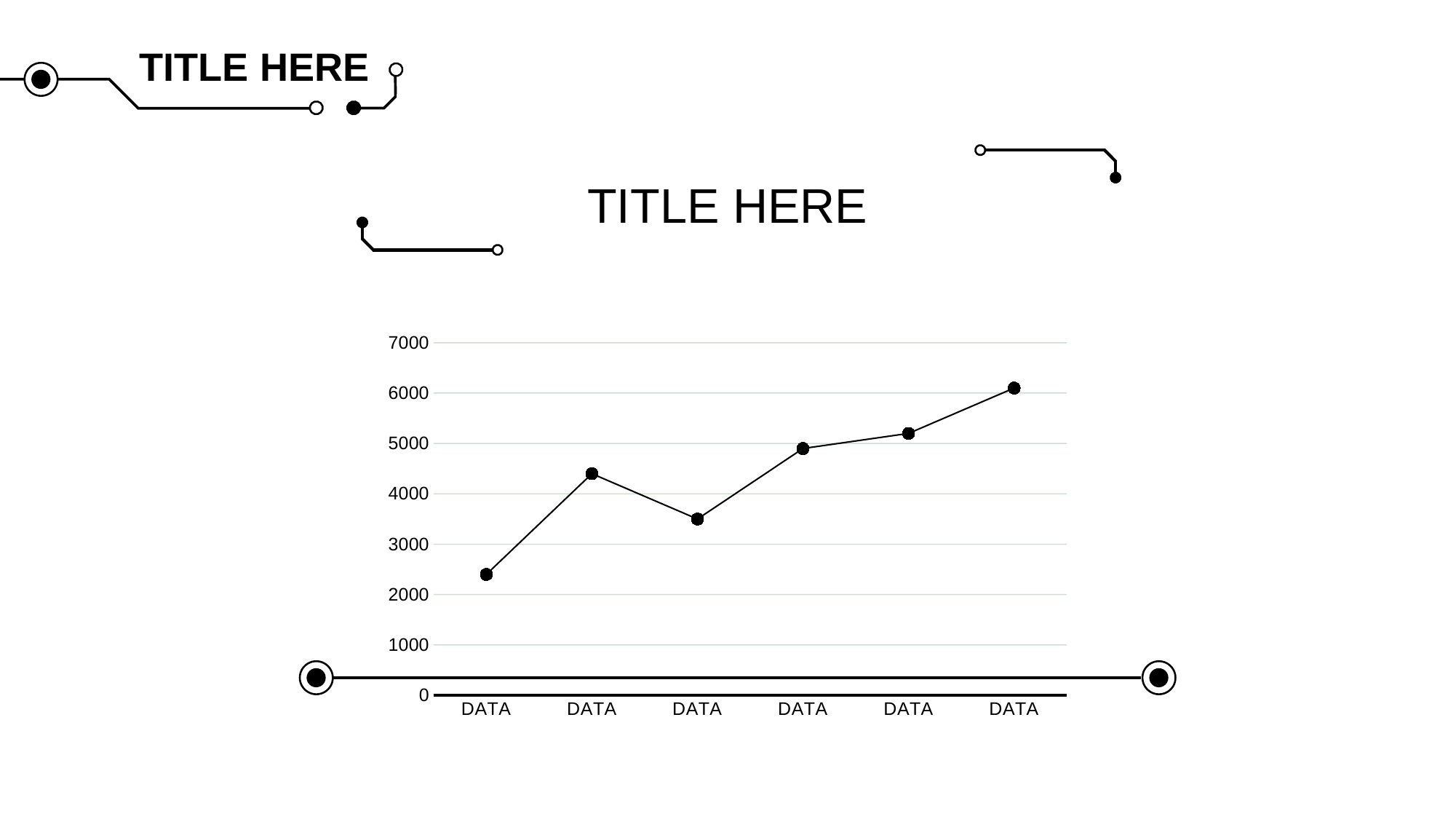

TITLE HERE

TITLE HERE

### Chart

| Category | 系列 2 |
|---|---|
| DATA | 2400.0 |
| DATA | 4400.0 |
| DATA | 3500.0 |
| DATA | 4900.0 |
| DATA | 5200.0 |
| DATA | 6100.0 |